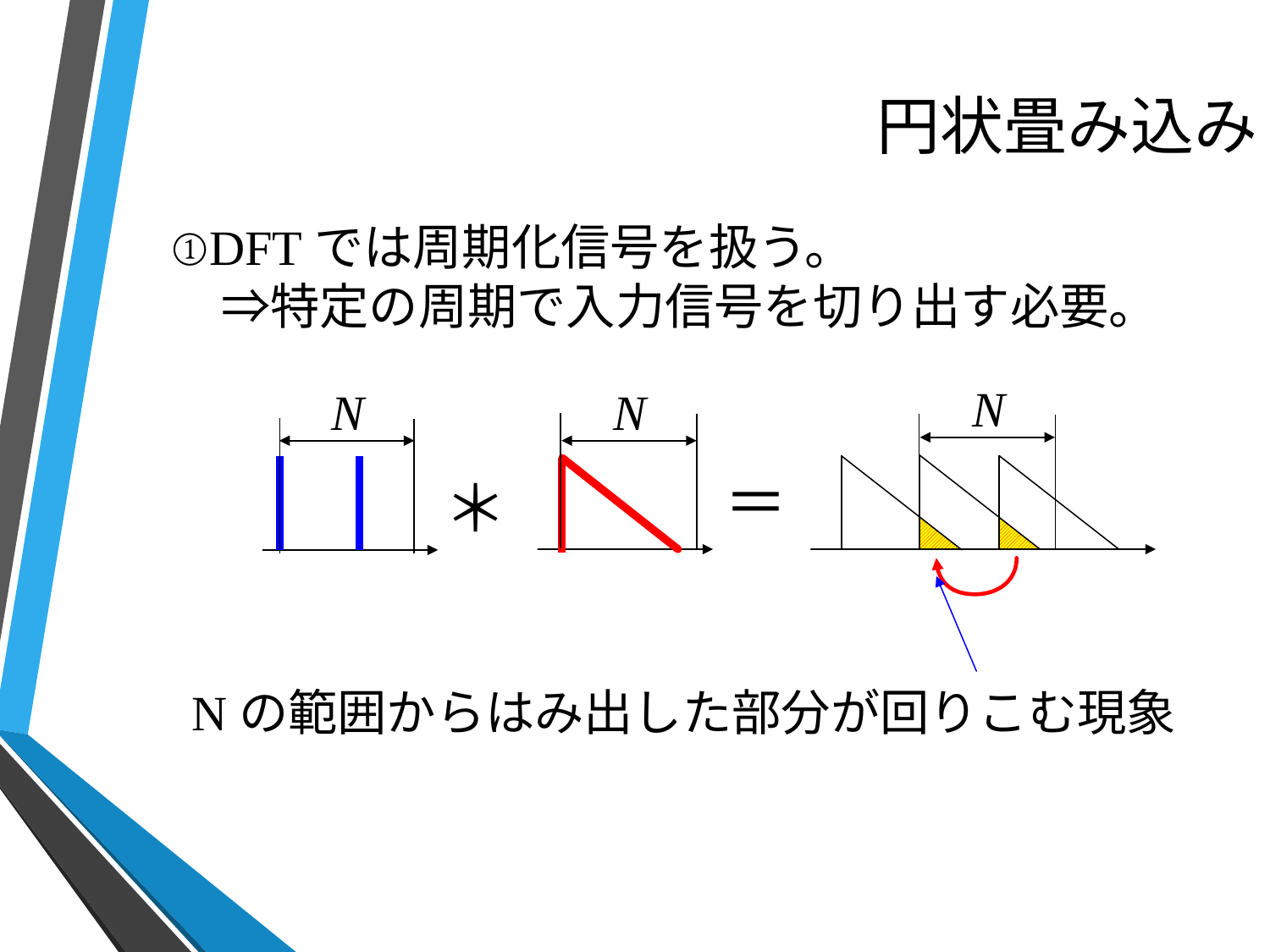

# 円状畳み込み
①DFTでは周期化信号を扱う。
　⇒特定の周期で入力信号を切り出す必要。

N
N
N
＝
＊

Nの範囲からはみ出した部分が回りこむ現象